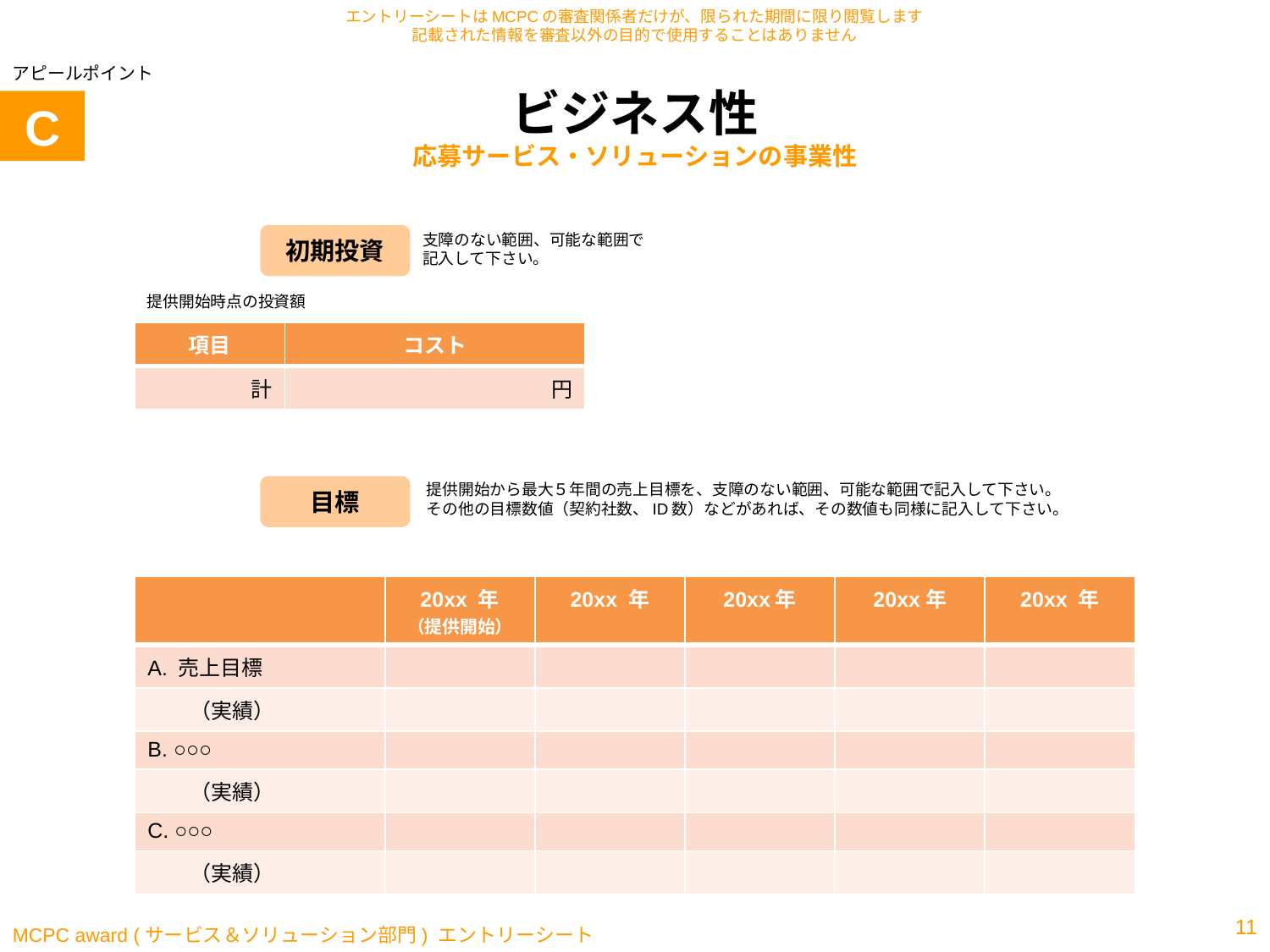

アピールポイント
# ビジネス性 応募サービス・ソリューションの事業性
C
支障のない範囲、可能な範囲で
記入して下さい。
初期投資
提供開始時点の投資額
| 項目 | コスト |
| --- | --- |
| 計 | 円 |
提供開始から最大５年間の売上目標を、支障のない範囲、可能な範囲で記入して下さい。
その他の目標数値（契約社数、ID数）などがあれば、その数値も同様に記入して下さい。
目標
|  | 20xx 年 （提供開始） | 20xx 年 | 20xx年 | 20xx年 | 20xx 年 |
| --- | --- | --- | --- | --- | --- |
| A. 売上目標 |  |  |  |  |  |
| （実績） |  |  |  |  |  |
| B. ○○○ |  |  |  |  |  |
| （実績） |  |  |  |  |  |
| C. ○○○ |  |  |  |  |  |
| （実績） |  |  |  |  |  |
11